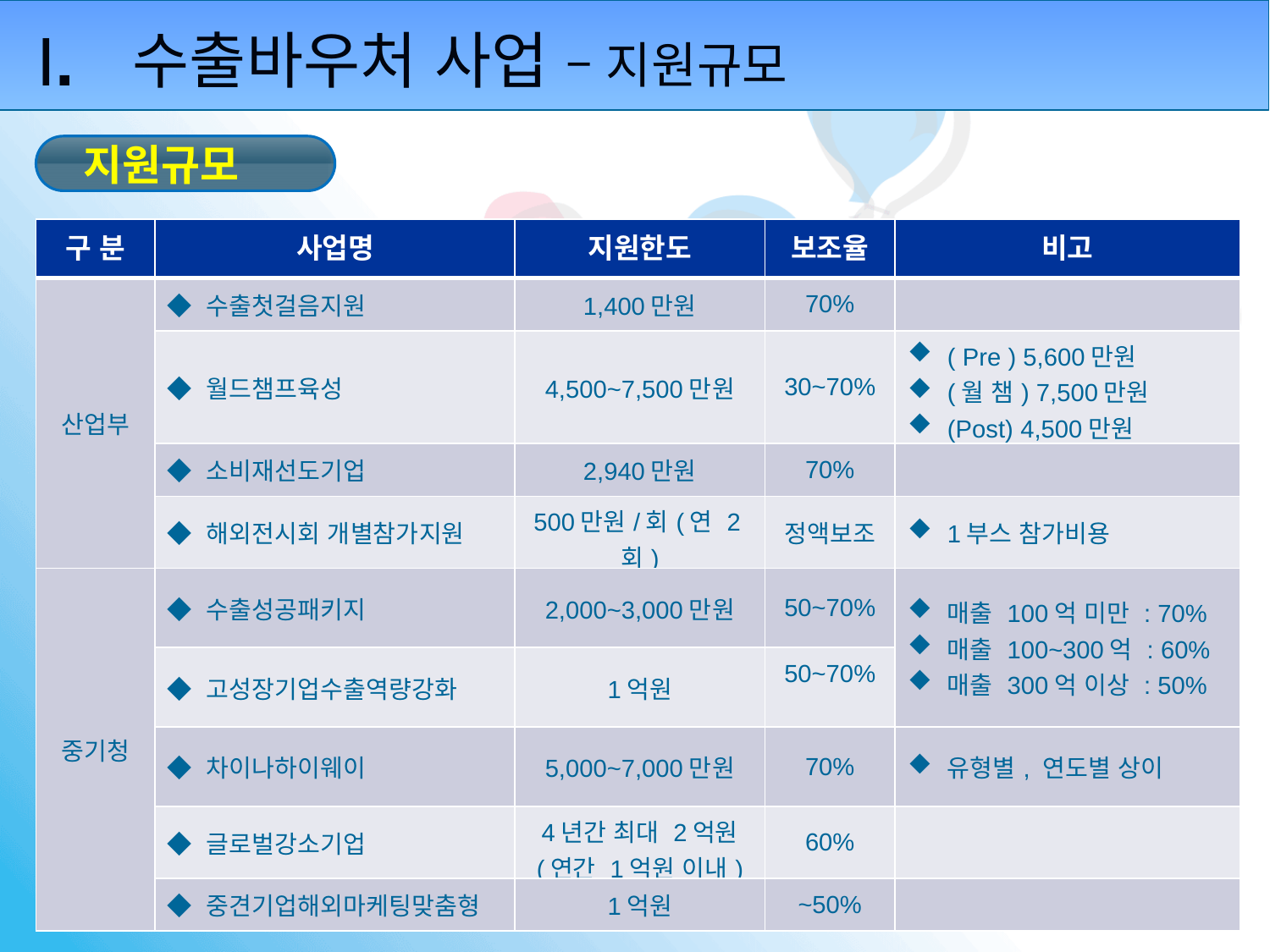

I.
수출바우처 사업 – 지원규모
 지원규모
| 구 분 | 사업명 | 지원한도 | 보조율 | 비고 |
| --- | --- | --- | --- | --- |
| 산업부 | ◆ 수출첫걸음지원 | 1,400만원 | 70% |  |
|  | ◆ 월드챔프육성 | 4,500~7,500만원 | 30~70% | ( Pre ) 5,600만원 (월 챔) 7,500만원 (Post) 4,500만원 |
|  | ◆ 소비재선도기업 | 2,940만원 | 70% |  |
|  | ◆ 해외전시회 개별참가지원 | 500만원/회(연 2회) | 정액보조 | 1부스 참가비용 |
| 중기청 | ◆ 수출성공패키지 | 2,000~3,000만원 | 50~70% | 매출 100억 미만 : 70% 매출 100~300억 : 60% 매출 300억 이상 : 50% |
|  | ◆ 고성장기업수출역량강화 | 1억원 | 50~70% |  |
|  | ◆ 차이나하이웨이 | 5,000~7,000만원 | 70% | 유형별, 연도별 상이 |
|  | ◆ 글로벌강소기업 | 4년간 최대 2억원 (연간 1억원 이내) | 60% |  |
|  | ◆ 중견기업해외마케팅맞춤형 | 1억원 | ~50% |  |